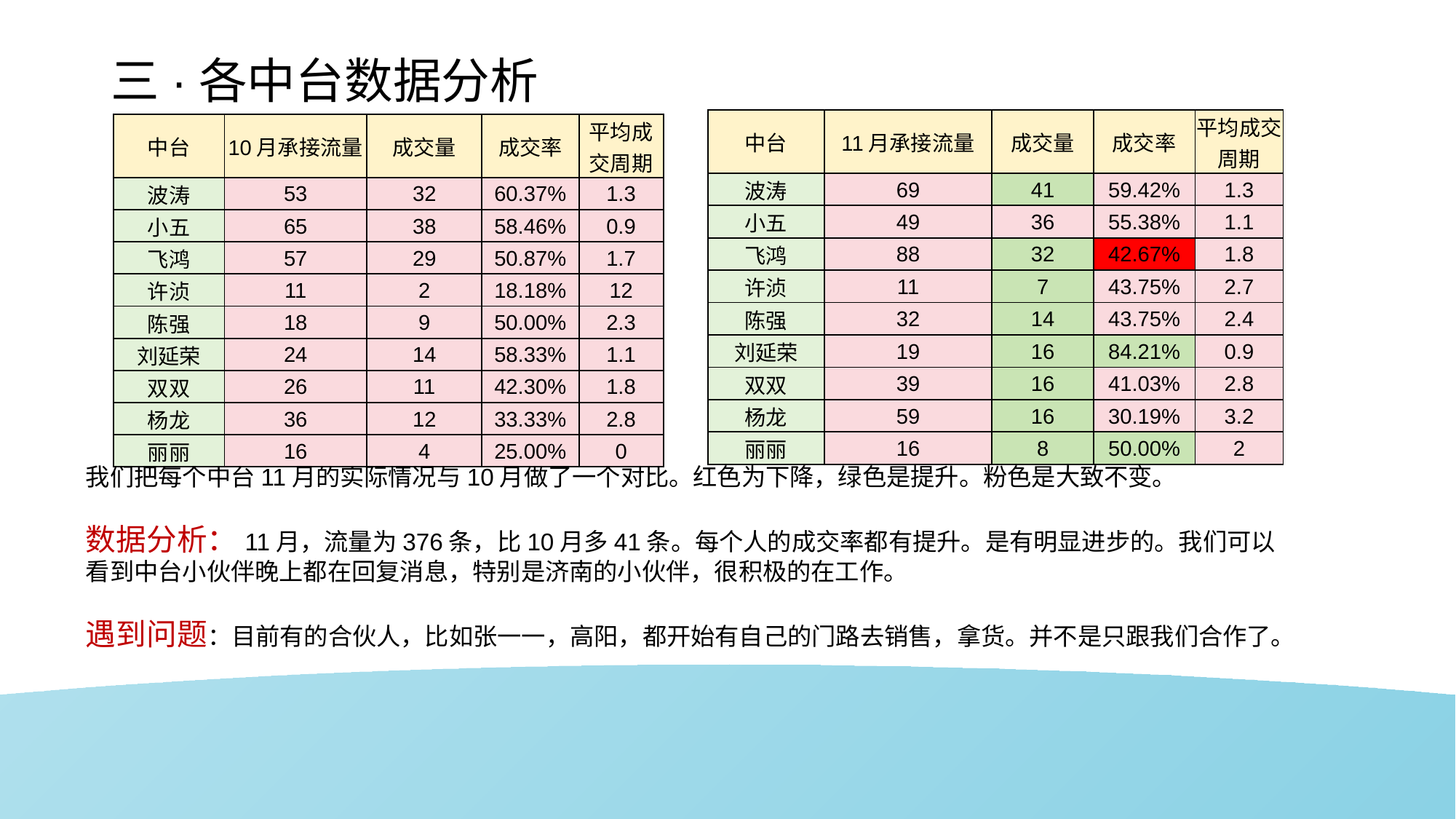

# 三·各中台数据分析
| 中台 | 11月承接流量 | 成交量 | 成交率 | 平均成交周期 |
| --- | --- | --- | --- | --- |
| 波涛 | 69 | 41 | 59.42% | 1.3 |
| 小五 | 49 | 36 | 55.38% | 1.1 |
| 飞鸿 | 88 | 32 | 42.67% | 1.8 |
| 许浈 | 11 | 7 | 43.75% | 2.7 |
| 陈强 | 32 | 14 | 43.75% | 2.4 |
| 刘延荣 | 19 | 16 | 84.21% | 0.9 |
| 双双 | 39 | 16 | 41.03% | 2.8 |
| 杨龙 | 59 | 16 | 30.19% | 3.2 |
| 丽丽 | 16 | 8 | 50.00% | 2 |
| 中台 | 10月承接流量 | 成交量 | 成交率 | 平均成交周期 |
| --- | --- | --- | --- | --- |
| 波涛 | 53 | 32 | 60.37% | 1.3 |
| 小五 | 65 | 38 | 58.46% | 0.9 |
| 飞鸿 | 57 | 29 | 50.87% | 1.7 |
| 许浈 | 11 | 2 | 18.18% | 12 |
| 陈强 | 18 | 9 | 50.00% | 2.3 |
| 刘延荣 | 24 | 14 | 58.33% | 1.1 |
| 双双 | 26 | 11 | 42.30% | 1.8 |
| 杨龙 | 36 | 12 | 33.33% | 2.8 |
| 丽丽 | 16 | 4 | 25.00% | 0 |
我们把每个中台11月的实际情况与10月做了一个对比。红色为下降，绿色是提升。粉色是大致不变。

数据分析：11月，流量为376条，比10月多41条。每个人的成交率都有提升。是有明显进步的。我们可以看到中台小伙伴晚上都在回复消息，特别是济南的小伙伴，很积极的在工作。

遇到问题：目前有的合伙人，比如张一一，高阳，都开始有自己的门路去销售，拿货。并不是只跟我们合作了。